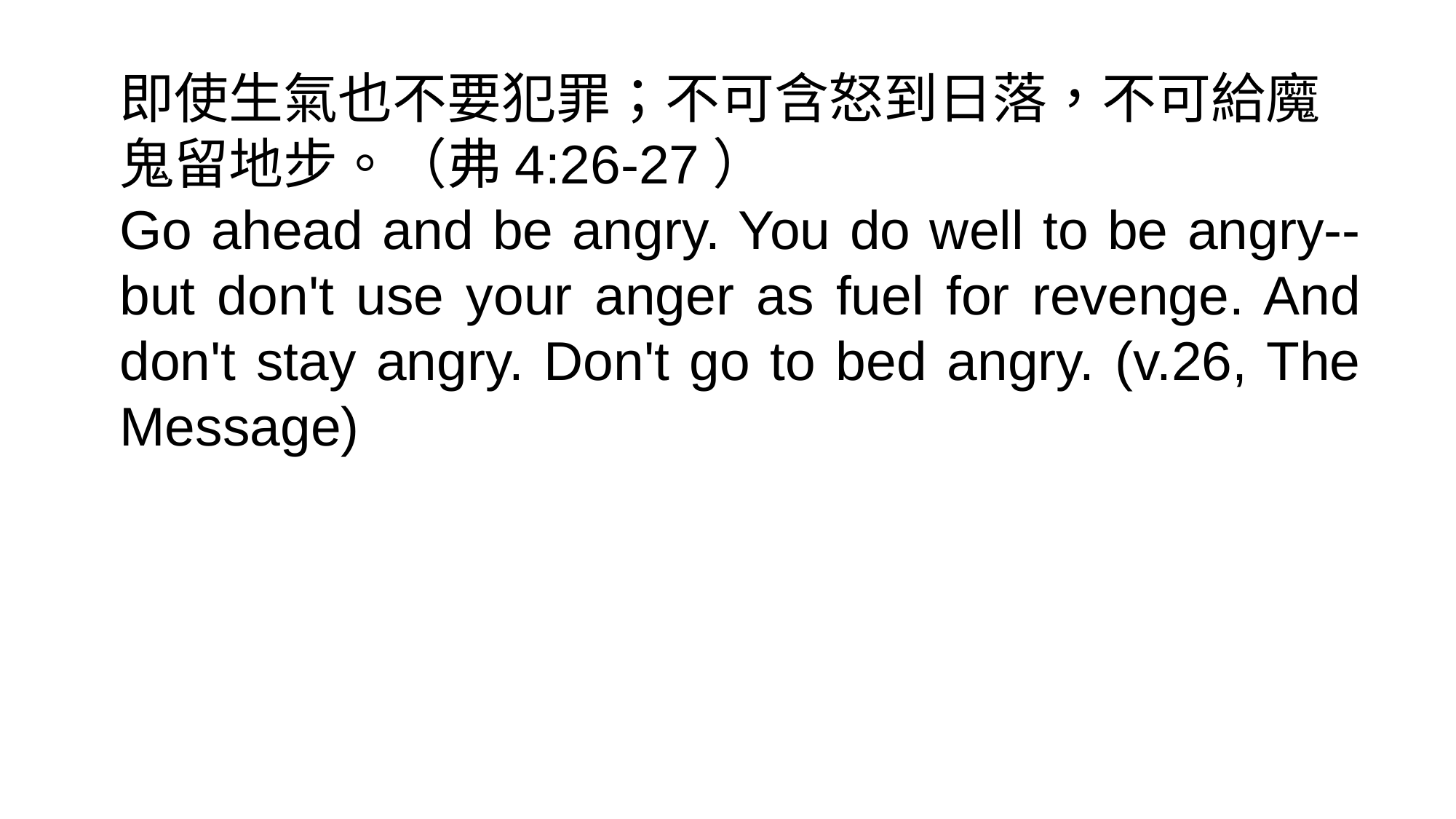

即使生氣也不要犯罪；不可含怒到日落，不可給魔鬼留地步。（弗4:26-27）
Go ahead and be angry. You do well to be angry--but don't use your anger as fuel for revenge. And don't stay angry. Don't go to bed angry. (v.26, The Message)